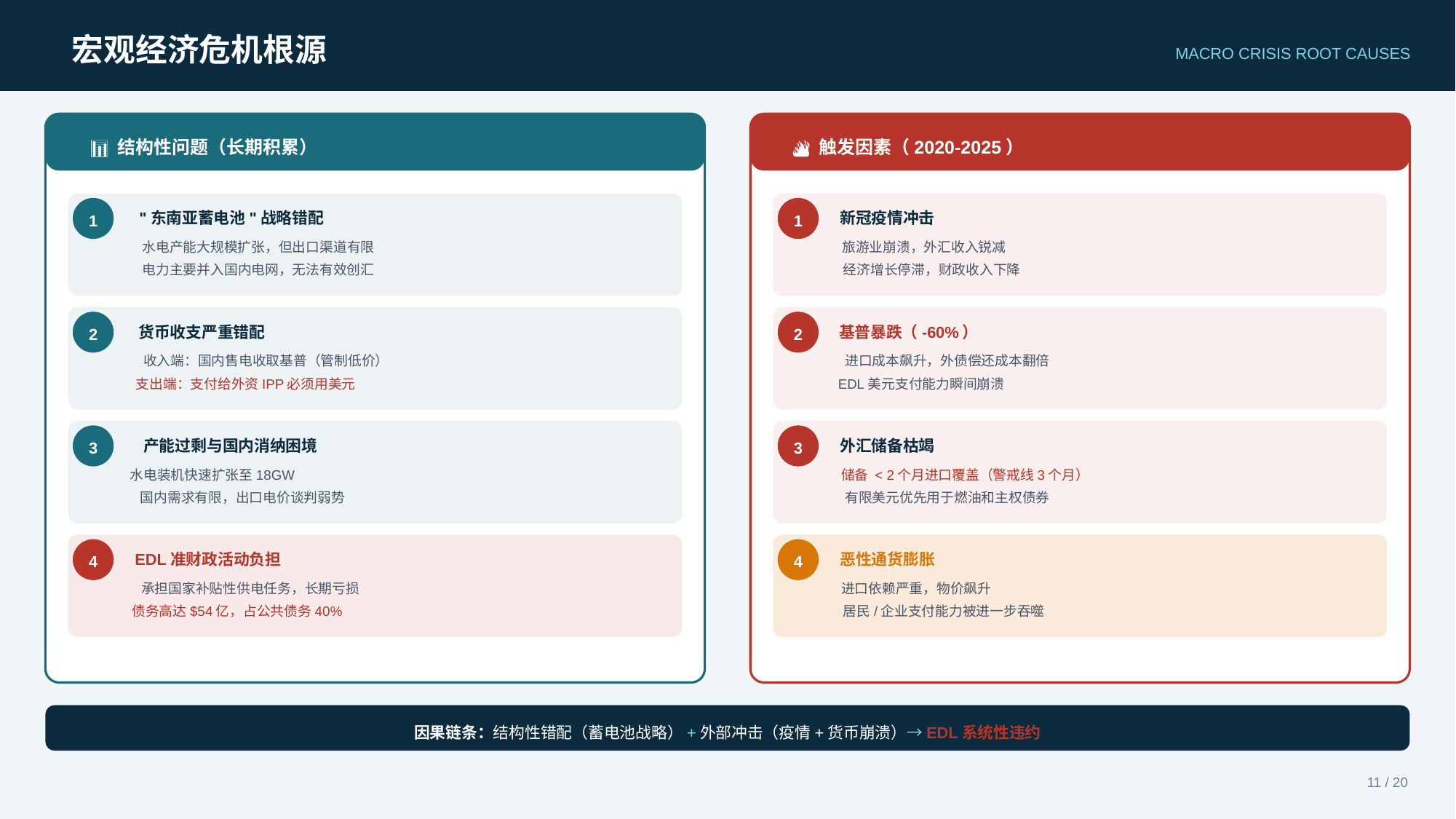

宏观经济危机根源
MACRO CRISIS ROOT CAUSES

📊 结构性问题（长期积累）

"东南亚蓄电池"战略错配
1
水电产能大规模扩张，但出口渠道有限
电力主要并入国内电网，无法有效创汇

货币收支严重错配
2
收入端：国内售电收取基普（管制低价）
支出端：支付给外资IPP必须用美元

产能过剩与国内消纳困境
3
水电装机快速扩张至18GW
国内需求有限，出口电价谈判弱势

EDL准财政活动负担
4
承担国家补贴性供电任务，长期亏损
债务高达$54亿，占公共债务40%

🔥 触发因素（2020-2025）

新冠疫情冲击
1
旅游业崩溃，外汇收入锐减
经济增长停滞，财政收入下降

基普暴跌（-60%）
2
进口成本飙升，外债偿还成本翻倍
EDL美元支付能力瞬间崩溃

外汇储备枯竭
3
储备 < 2个月进口覆盖（警戒线3个月）
有限美元优先用于燃油和主权债券

恶性通货膨胀
4
进口依赖严重，物价飙升
居民/企业支付能力被进一步吞噬

因果链条：结构性错配（蓄电池战略）+外部冲击（疫情+货币崩溃）→EDL系统性违约
11 / 20